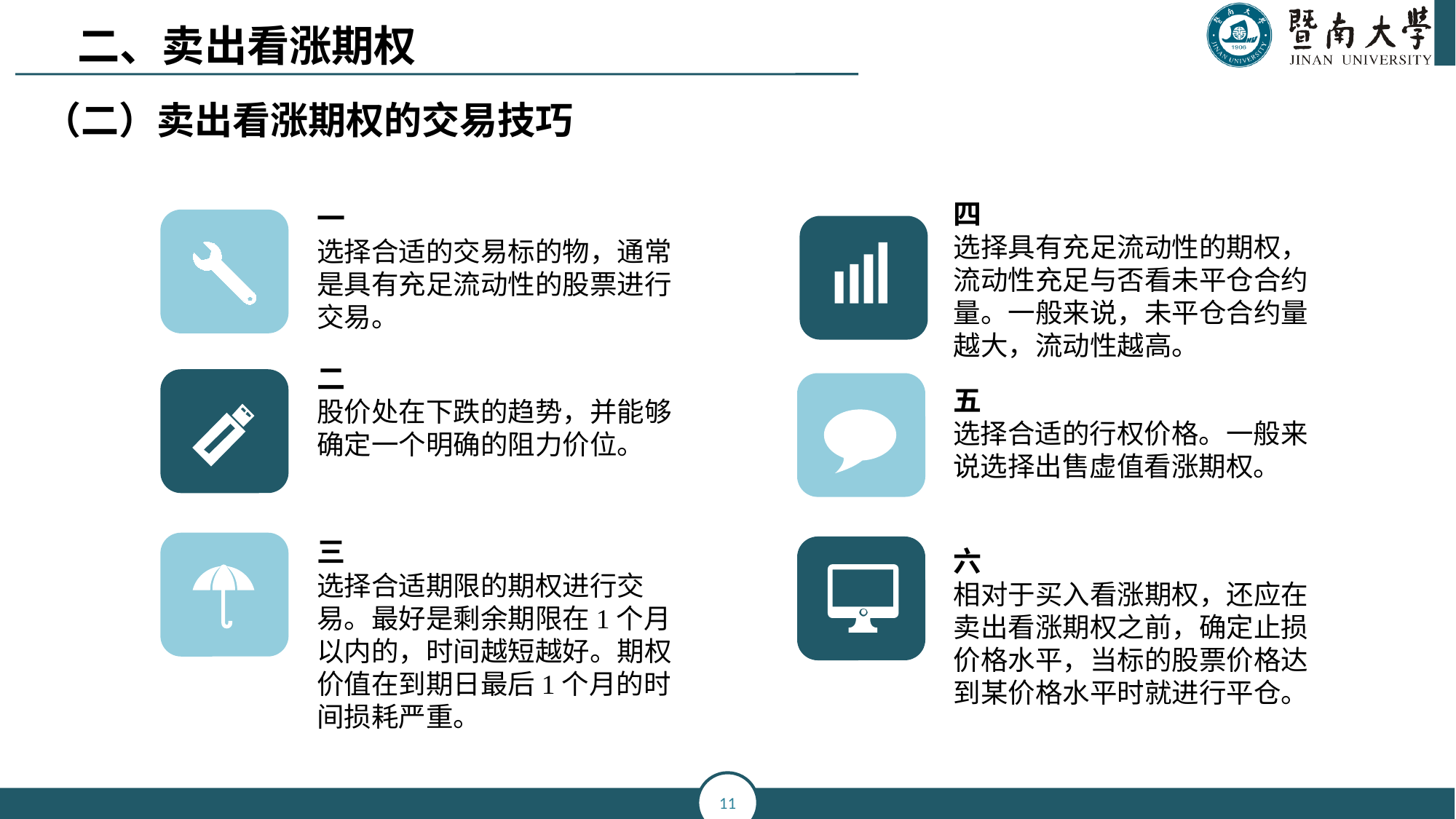

二、卖出看涨期权
（二）卖出看涨期权的交易技巧
四
选择具有充足流动性的期权，流动性充足与否看未平仓合约量。一般来说，未平仓合约量越大，流动性越高。
一
选择合适的交易标的物，通常是具有充足流动性的股票进行交易。

二
股价处在下跌的趋势，并能够确定一个明确的阻力价位。

三
选择合适期限的期权进行交易。最好是剩余期限在1个月以内的，时间越短越好。期权价值在到期日最后1个月的时间损耗严重。

五添加标题
选择合适的行权价格。一般来说选择出售虚值看涨期权。

六
相对于买入看涨期权，还应在卖出看涨期权之前，确定止损价格水平，当标的股票价格达到某价格水平时就进行平仓。